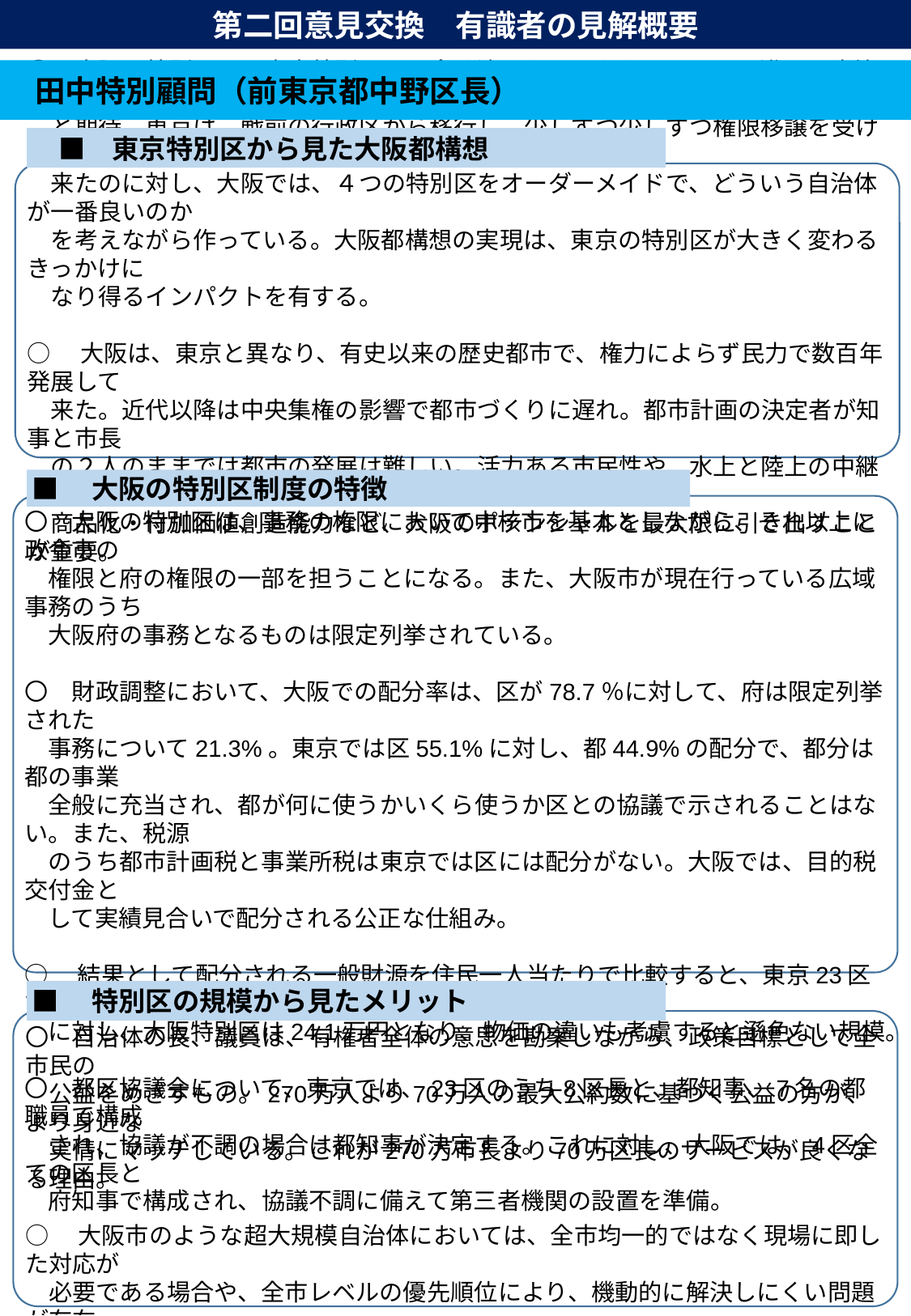

第二回意見交換　有識者の見解概要
　田中特別顧問（前東京都中野区長）
　■　東京特別区から見た大阪都構想
〇　大阪の特別区は、東京特別区とは全く違うものであり、はるかに進んだ自治体を実現する
　と期待。東京は、戦前の行政区から移行し、少しずつ少しずつ権限移譲を受け大きくなって
　来たのに対し、大阪では、４つの特別区をオーダーメイドで、どういう自治体が一番良いのか
　を考えながら作っている。大阪都構想の実現は、東京の特別区が大きく変わるきっかけに
　なり得るインパクトを有する。

○　大阪は、東京と異なり、有史以来の歴史都市で、権力によらず民力で数百年発展して
　来た。近代以降は中央集権の影響で都市づくりに遅れ。都市計画の決定者が知事と市長
　の２人のままでは都市の発展は難しい。活力ある市民性や、水上と陸上の中継地としての
　商品化・付加価値創造能力など、大阪のポテンシャルを最大限に引き出すことが重要。
■　大阪の特別区制度の特徴
〇　大阪の特別区は、事務の権限において中核市を基本としながら、それ以上に政令市の
　権限と府の権限の一部を担うことになる。また、大阪市が現在行っている広域事務のうち
　大阪府の事務となるものは限定列挙されている。

〇　財政調整において、大阪での配分率は、区が78.7％に対して、府は限定列挙された
　事務について21.3%。東京では区55.1%に対し、都44.9%の配分で、都分は都の事業
　全般に充当され、都が何に使うかいくら使うか区との協議で示されることはない。また、税源
　のうち都市計画税と事業所税は東京では区には配分がない。大阪では、目的税交付金と
　して実績見合いで配分される公正な仕組み。

○　結果として配分される一般財源を住民一人当たりで比較すると、東京23区で25.1万円
　に対し、大阪特別区は24.1万円となり、物価の違いも考慮すると遜色ない規模。

〇　都区協議会について、東京では、23区のうち8区長と、都知事、7名の都職員で構成
　され、協議が不調の場合は都知事が決定する。これに対し、大阪では、4区全ての区長と
　府知事で構成され、協議不調に備えて第三者機関の設置を準備。

■　特別区の規模から見たメリット
〇　自治体の長、議員は、有権者全体の意思を勘案しながら、政策目標として全市民の
　公益をめざすもの。270万人より70万人の最大公約数に基づく公益の方が、より身近な
　実情にマッチしている。これが270万市長より70万区長のサービスが良くなる理由。

○　大阪市のような超大規模自治体においては、全市均一的ではなく現場に即した対応が
　必要である場合や、全市レベルの優先順位により、機動的に解決しにくい問題が存在。

○　人口70万規模の大阪特別区は、政令市になれるほど大きいゆえ財政の規模のメリットも
　享受できる一方で、住民との距離が近く住民の声を受け止めやすい。また、政令市よりも
　素早い意思決定が可能なうえ、権限の大きさから自主的に大胆な政策を実行できる。